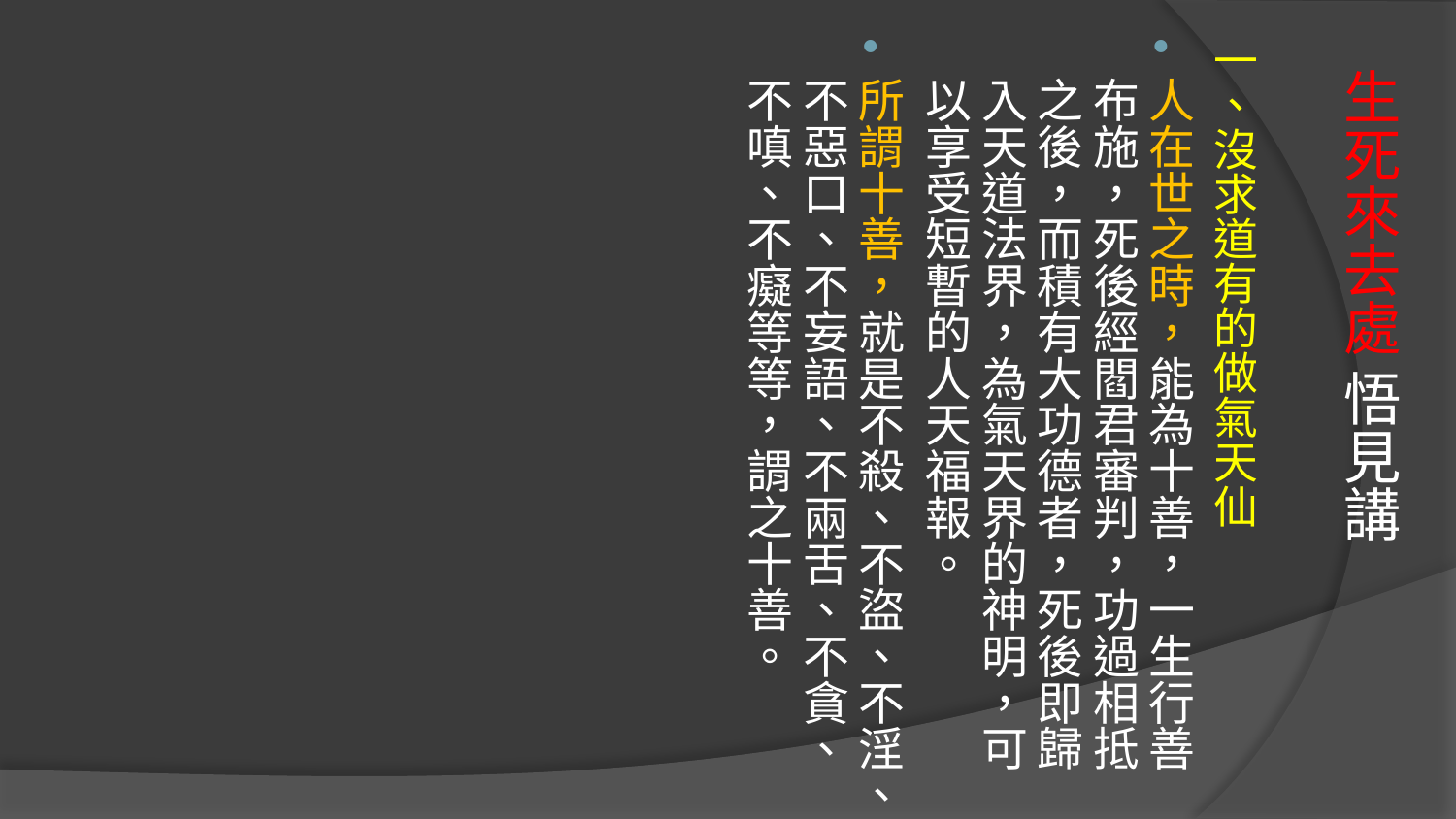

一、沒求道有的做氣天仙
人在世之時，能為十善，一生行善布施，死後經閻君審判，功過相抵之後，而積有大功德者，死後即歸入天道法界，為氣天界的神明，可以享受短暫的人天福報。
所謂十善，就是不殺、不盜、不淫、不惡口、不妄語、不兩舌、不貪、不嗔、不癡等等，謂之十善。

# 生死來去處 悟見講